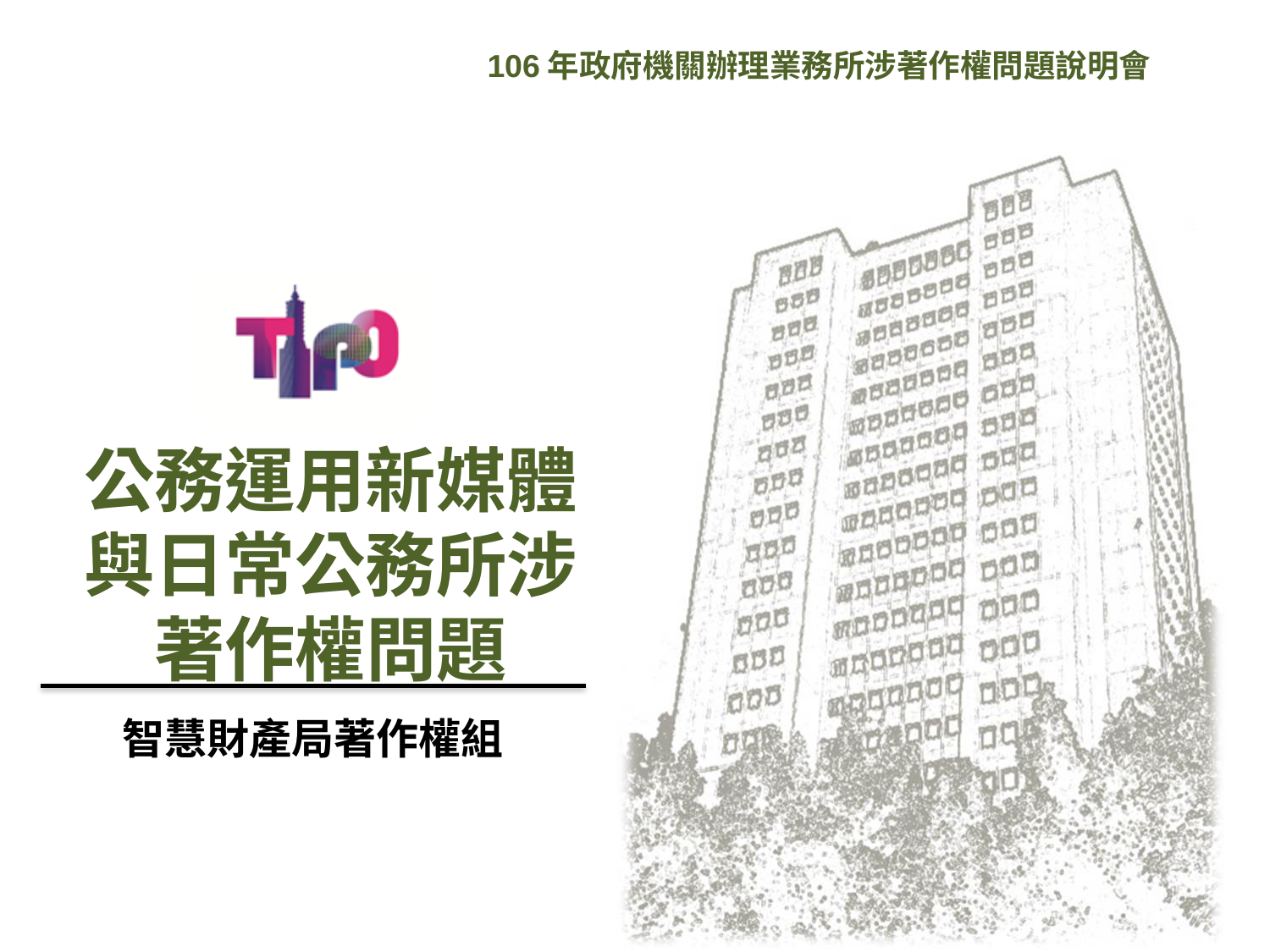

106年政府機關辦理業務所涉著作權問題說明會
公務運用新媒體與日常公務所涉著作權問題
智慧財產局著作權組